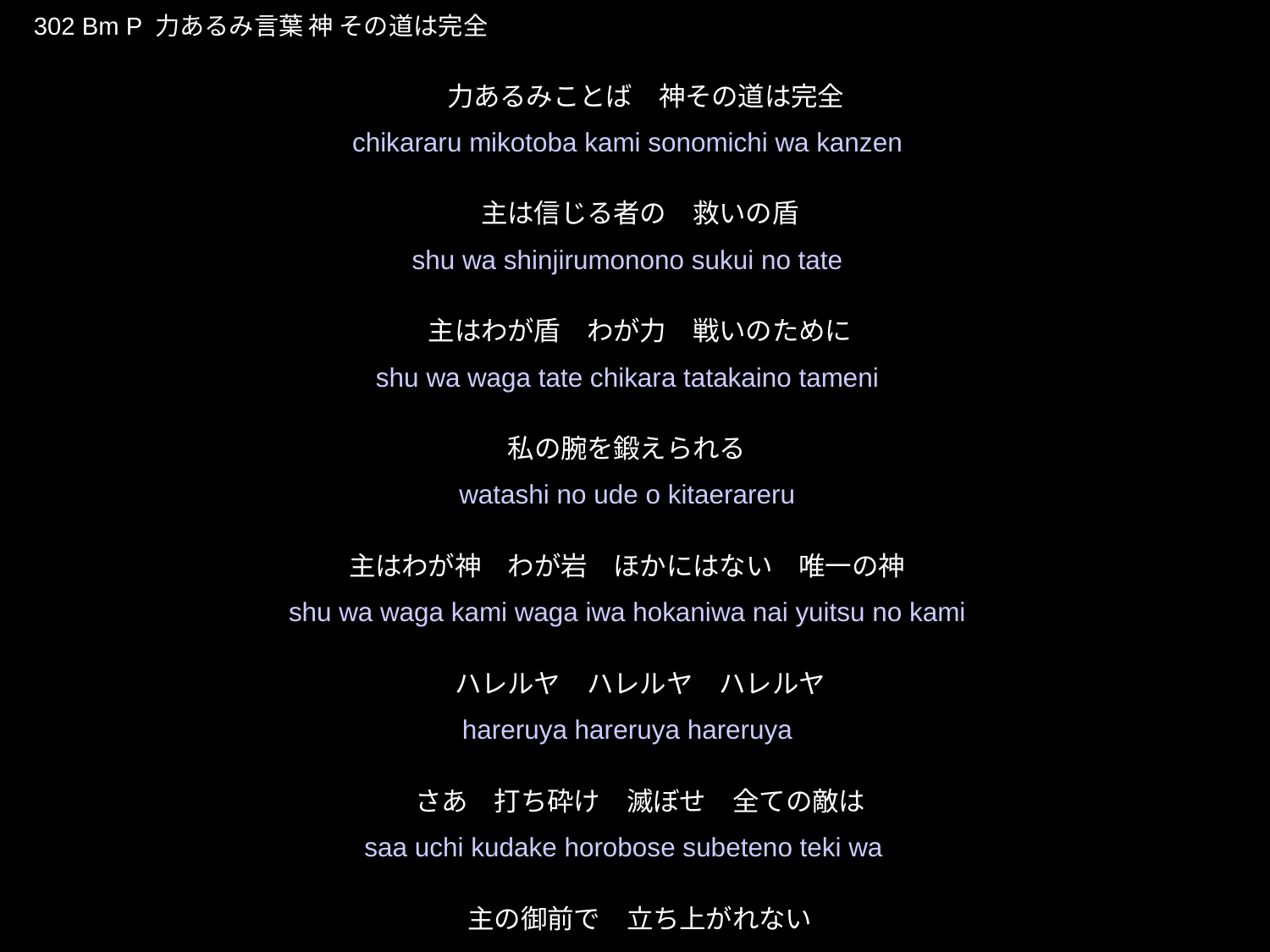

ちからあるみことばかみそのみちはかんぜん
★P
302 Bm P 力あるみ言葉 神 その道は完全
 力あるみことば　神その道は完全
 主は信じる者の　救いの盾
 主はわが盾　わが力　戦いのために
 私の腕を鍛えられる　
 主はわが神　わが岩　ほかにはない　唯一の神　
 ハレルヤ　ハレルヤ　ハレルヤ
 さあ　打ち砕け　滅ぼせ　全ての敵は
 主の御前で　立ち上がれない
★４
chikararu mikotoba kami sonomichi wa kanzen
shu wa shinjirumonono sukui no tate
shu wa waga tate chikara tatakaino tameni
watashi no ude o kitaerareru
shu wa waga kami waga iwa hokaniwa nai yuitsu no kami
hareruya hareruya hareruya
saa uchi kudake horobose subeteno teki wa
shu no mimae de tachi agarenai